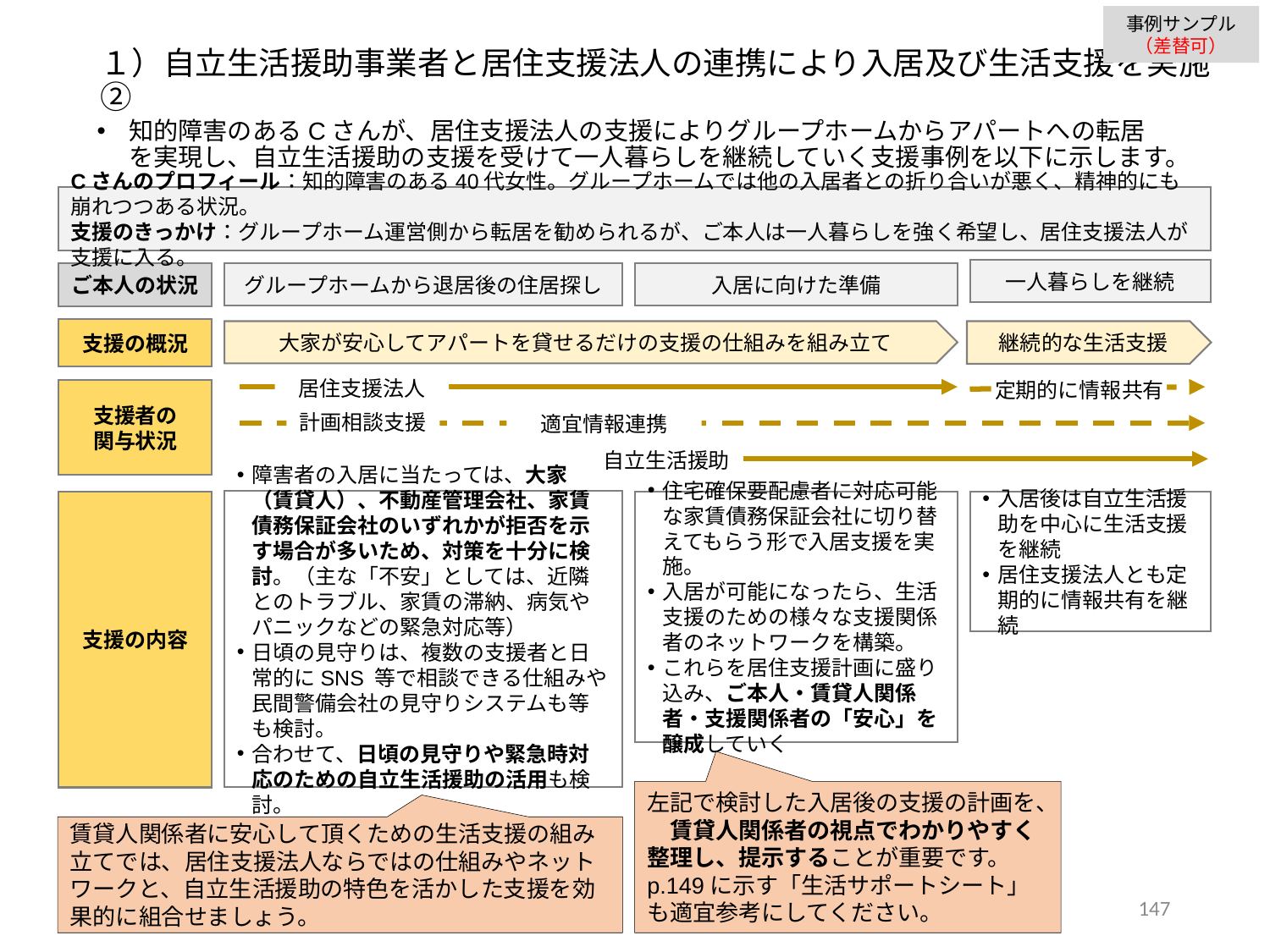

事例サンプル
（差替可）
１）自立生活援助事業者と居住支援法人の連携により入居及び生活支援を実施②
知的障害のあるCさんが、居住支援法人の支援によりグループホームからアパートへの転居を実現し、自立生活援助の支援を受けて一人暮らしを継続していく支援事例を以下に示します。

Cさんのプロフィール：知的障害のある40代女性。グループホームでは他の入居者との折り合いが悪く、精神的にも崩れつつある状況。
支援のきっかけ：グループホーム運営側から転居を勧められるが、ご本人は一人暮らしを強く希望し、居住支援法人が支援に入る。
一人暮らしを継続
ご本人の状況
グループホームから退居後の住居探し
入居に向けた準備
支援の概況
継続的な生活支援
大家が安心してアパートを貸せるだけの支援の仕組みを組み立て
居住支援法人
定期的に情報共有
支援者の
関与状況
計画相談支援
適宜情報連携
自立生活援助
障害者の入居に当たっては、大家（賃貸人）、不動産管理会社、家賃債務保証会社のいずれかが拒否を示す場合が多いため、対策を十分に検討。（主な「不安」としては、近隣とのトラブル、家賃の滞納、病気やパニックなどの緊急対応等）
日頃の見守りは、複数の支援者と日常的にSNS 等で相談できる仕組みや民間警備会社の見守りシステムも等も検討。
合わせて、日頃の見守りや緊急時対応のための自立生活援助の活用も検討。
支援の内容
入居後は自立生活援助を中心に生活支援を継続
居住支援法人とも定期的に情報共有を継続
住宅確保要配慮者に対応可能な家賃債務保証会社に切り替えてもらう形で入居支援を実施。
入居が可能になったら、生活支援のための様々な支援関係者のネットワークを構築。
これらを居住支援計画に盛り込み、ご本人・賃貸人関係者・支援関係者の「安心」を醸成していく
左記で検討した入居後の支援の計画を、　賃貸人関係者の視点でわかりやすく整理し、提示することが重要です。
p.149に示す「生活サポートシート」も適宜参考にしてください。
賃貸人関係者に安心して頂くための生活支援の組み立てでは、居住支援法人ならではの仕組みやネットワークと、自立生活援助の特色を活かした支援を効果的に組合せましょう。
147